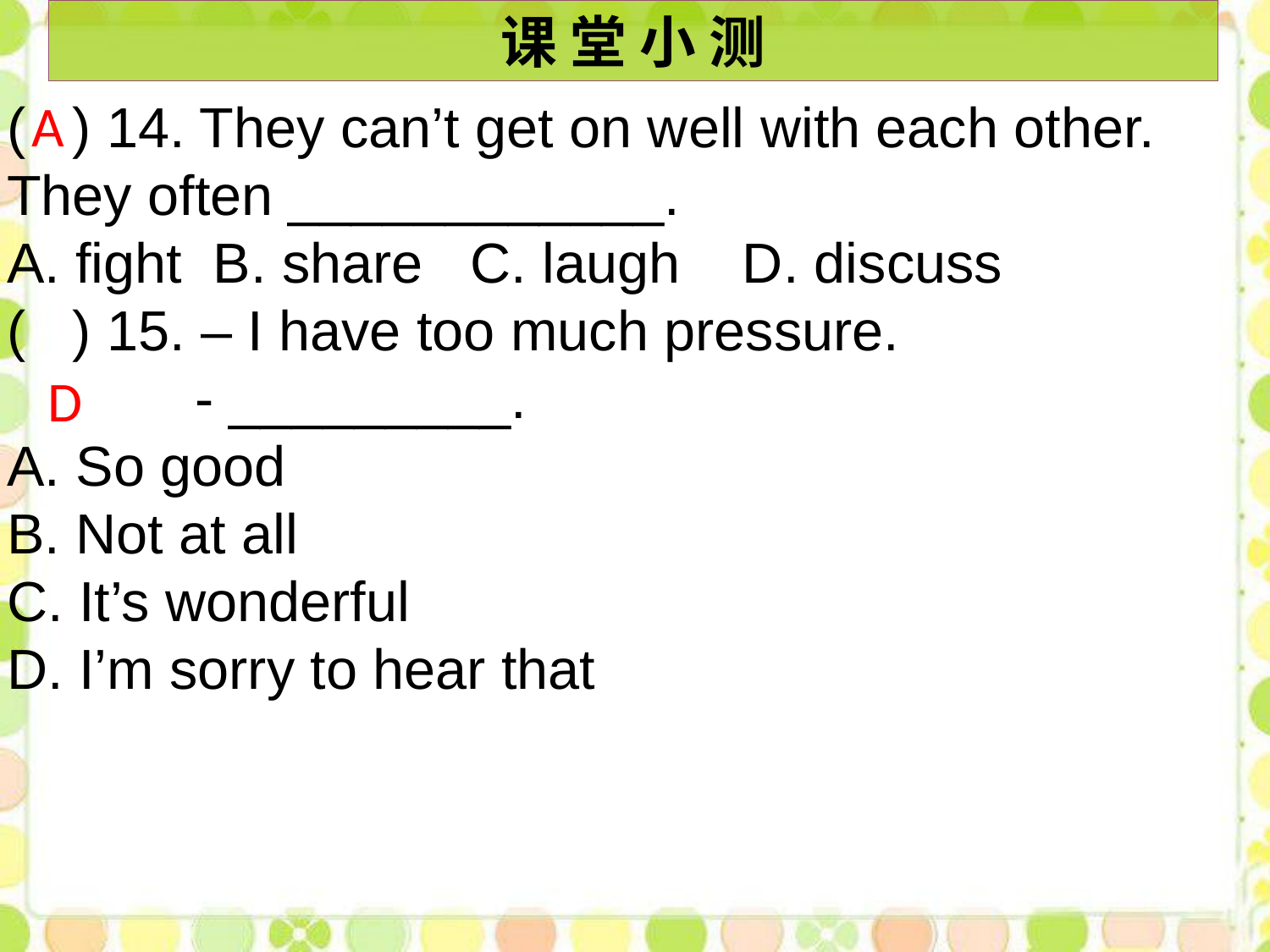

课 堂 小 测
A
(   ) 14. They can’t get on well with each other. They often ____________.
A. fight  B. share   C. laugh    D. discuss
(   ) 15. – I have too much pressure.
            - _________.
A. So good
B. Not at all
C. It’s wonderful
D. I’m sorry to hear that
D